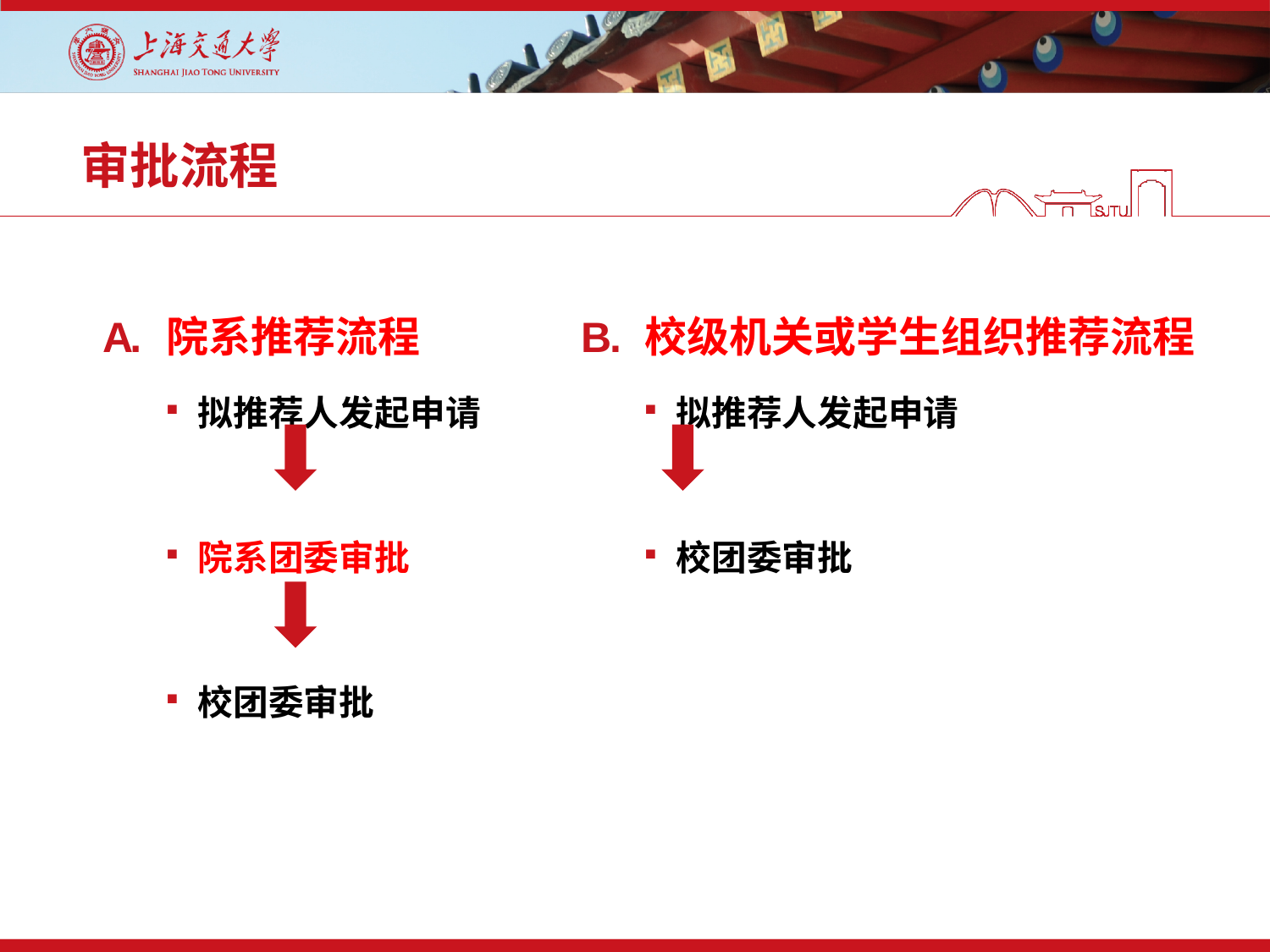

# 审批流程
院系推荐流程
拟推荐人发起申请

院系团委审批

校团委审批

校级机关或学生组织推荐流程
拟推荐人发起申请

校团委审批